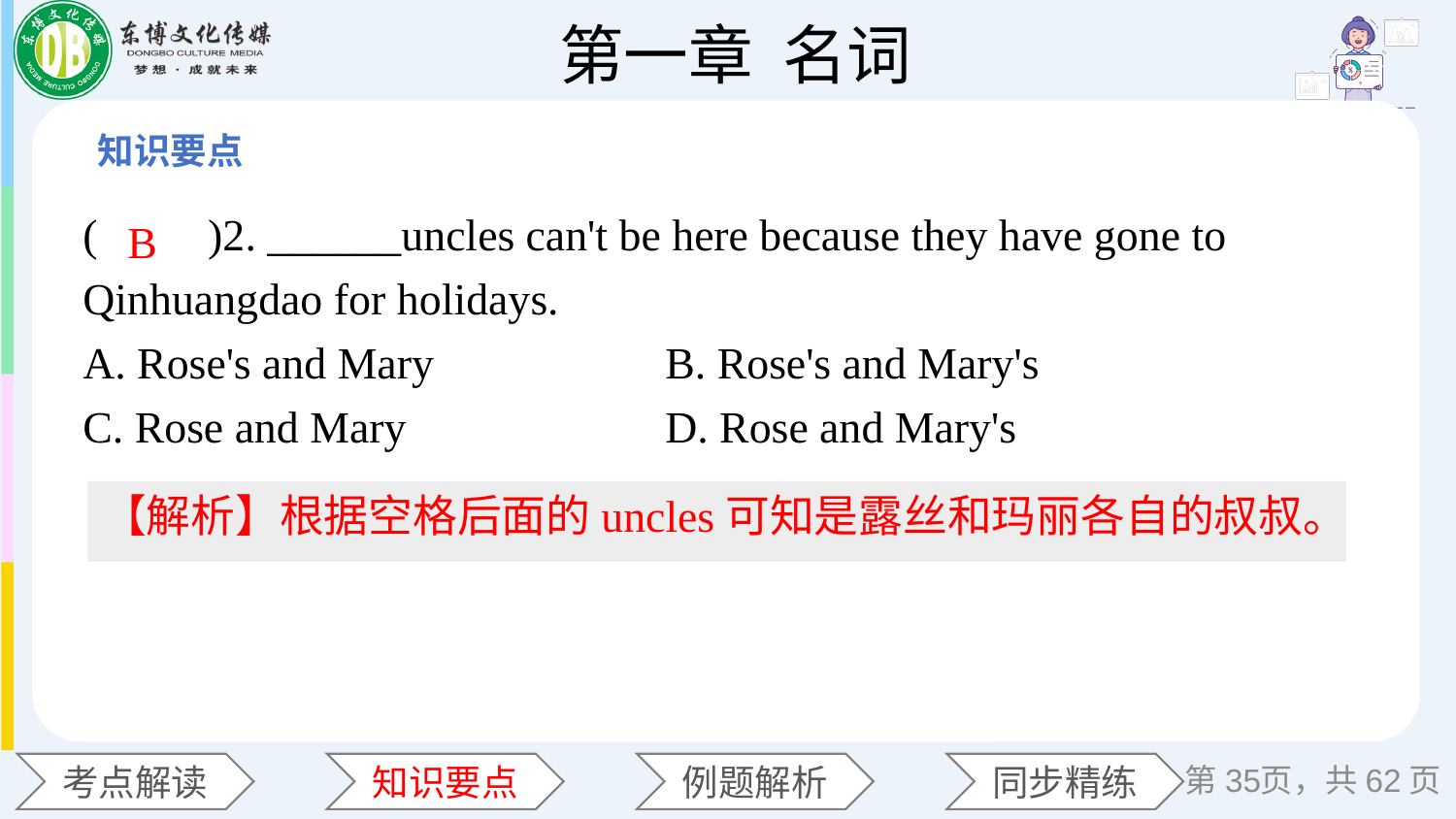

(　　)2. ______uncles can't be here because they have gone to Qinhuangdao for holidays.
A. Rose's and Mary    		B. Rose's and Mary's
C. Rose and Mary    		D. Rose and Mary's
B
【解析】根据空格后面的uncles可知是露丝和玛丽各自的叔叔。
第35页，共62页